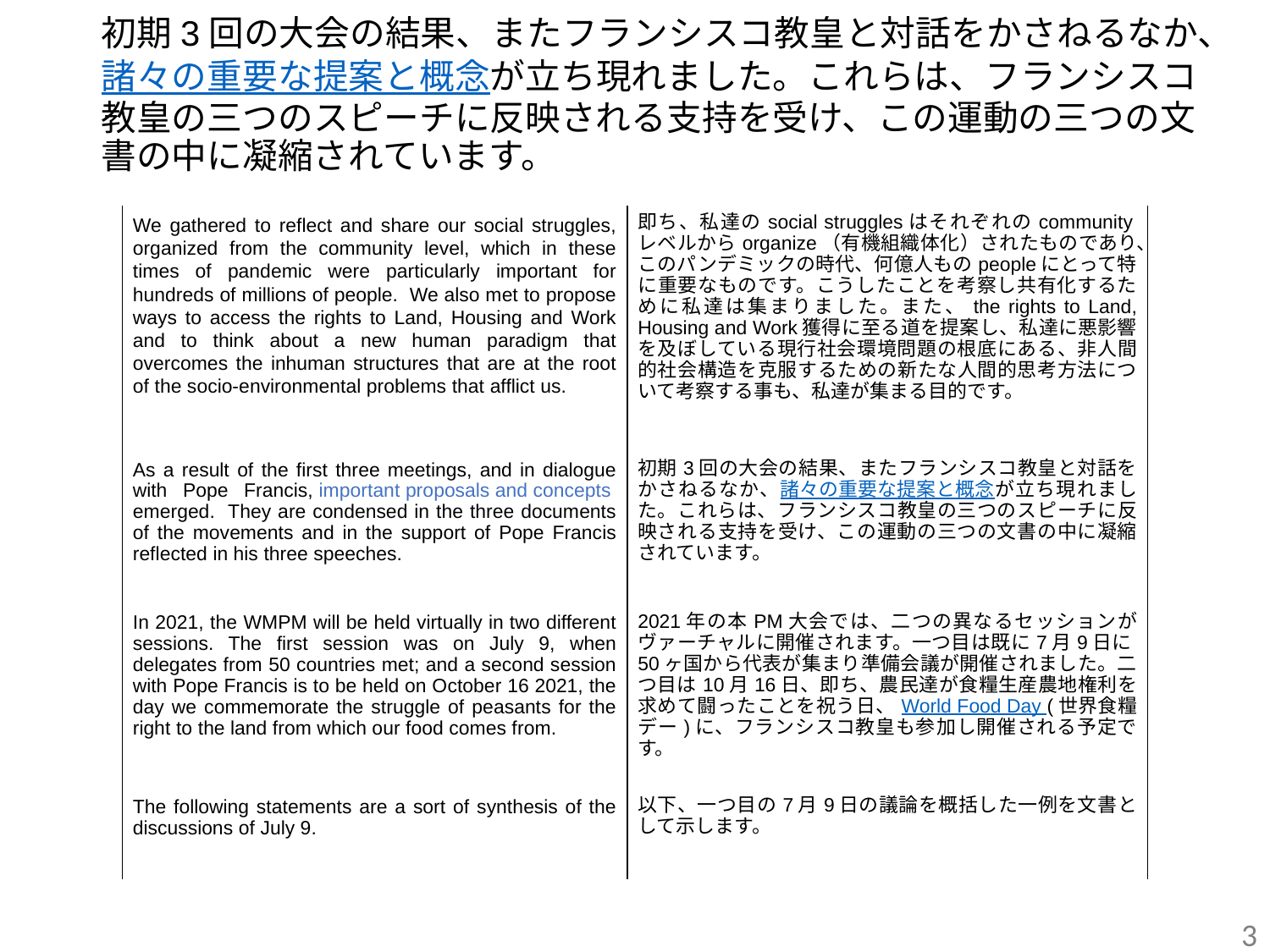

# 初期3回の大会の結果、またフランシスコ教皇と対話をかさねるなか、諸々の重要な提案と概念が立ち現れました。これらは、フランシスコ教皇の三つのスピーチに反映される支持を受け、この運動の三つの文書の中に凝縮されています。 形式的employmentを遙かに越えるもの
| We gathered to reflect and share our social struggles, organized from the community level, which in these times of pandemic were particularly important for hundreds of millions of people. We also met to propose ways to access the rights to Land, Housing and Work and to think about a new human paradigm that overcomes the inhuman structures that are at the root of the socio-environmental problems that afflict us. | 即ち、私達のsocial strugglesはそれぞれのcommunityレベルからorganize（有機組織体化）されたものであり、このパンデミックの時代、何億人ものpeopleにとって特に重要なものです。こうしたことを考察し共有化するために私達は集まりました。また、the rights to Land, Housing and Work獲得に至る道を提案し、私達に悪影響を及ぼしている現行社会環境問題の根底にある、非人間的社会構造を克服するための新たな人間的思考方法について考察する事も、私達が集まる目的です。 |
| --- | --- |
| As a result of the first three meetings, and in dialogue with Pope Francis, important proposals and concepts emerged. They are condensed in the three documents of the movements and in the support of Pope Francis reflected in his three speeches. | 初期3回の大会の結果、またフランシスコ教皇と対話をかさねるなか、諸々の重要な提案と概念が立ち現れました。これらは、フランシスコ教皇の三つのスピーチに反映される支持を受け、この運動の三つの文書の中に凝縮されています。 |
| In 2021, the WMPM will be held virtually in two different sessions. The first session was on July 9, when delegates from 50 countries met; and a second session with Pope Francis is to be held on October 16 2021, the day we commemorate the struggle of peasants for the right to the land from which our food comes from. | 2021年の本PM大会では、二つの異なるセッションがヴァーチャルに開催されます。一つ目は既に7月9日に50ヶ国から代表が集まり準備会議が開催されました。二つ目は10月16日、即ち、農民達が食糧生産農地権利を求めて闘ったことを祝う日、World Food Day (世界食糧デー)に、フランシスコ教皇も参加し開催される予定です。 |
| The following statements are a sort of synthesis of the discussions of July 9. | 以下、一つ目の7月9日の議論を概括した一例を文書として示します。 |
3